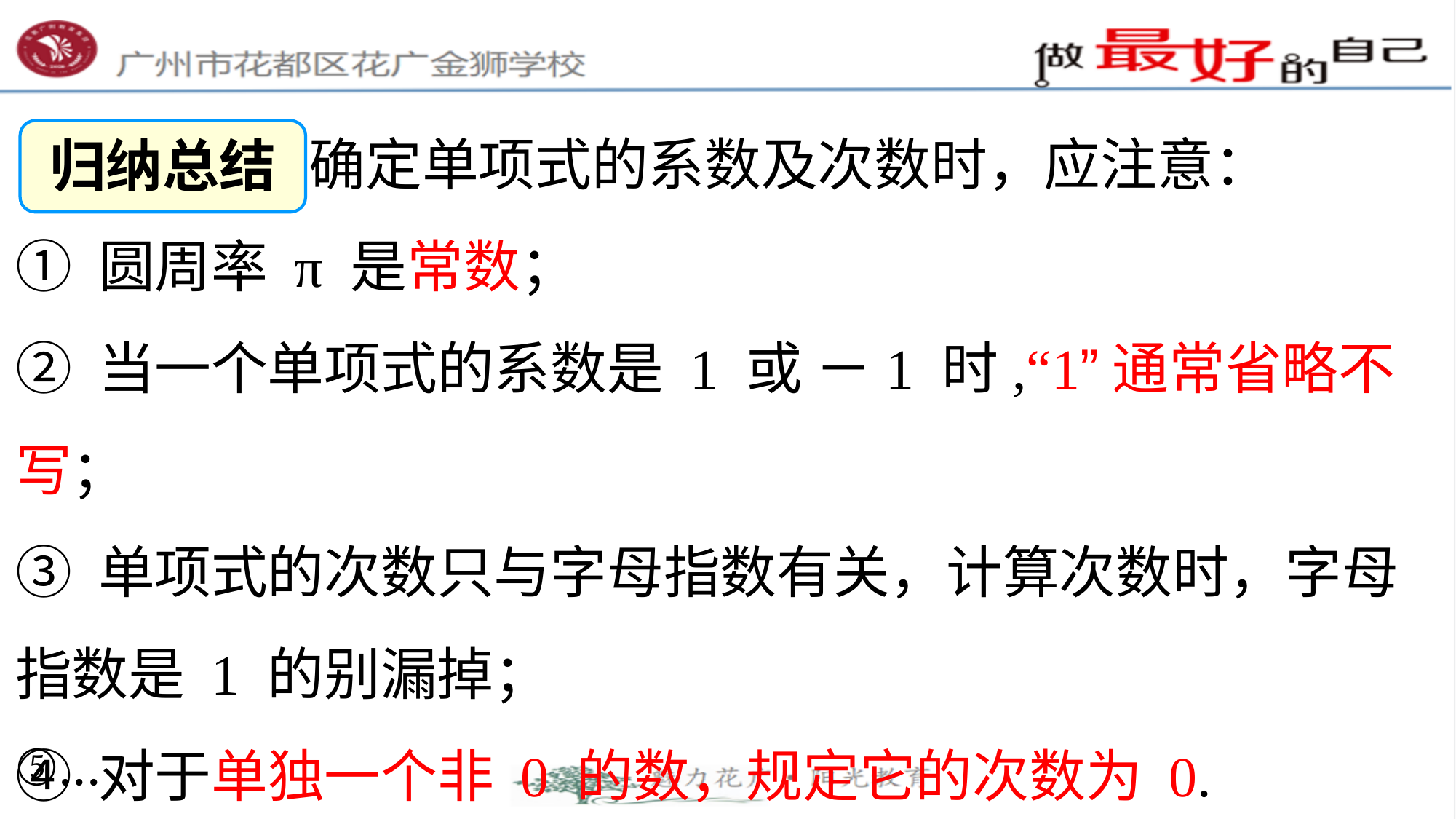

确定单项式的系数及次数时，应注意：
① 圆周率 π 是常数；
② 当一个单项式的系数是 1 或 －1 时,“1”通常省略不写；
③ 单项式的次数只与字母指数有关，计算次数时，字母指数是 1 的别漏掉；
④ 对于单独一个非 0 的数，规定它的次数为 0.
归纳总结
⑤...